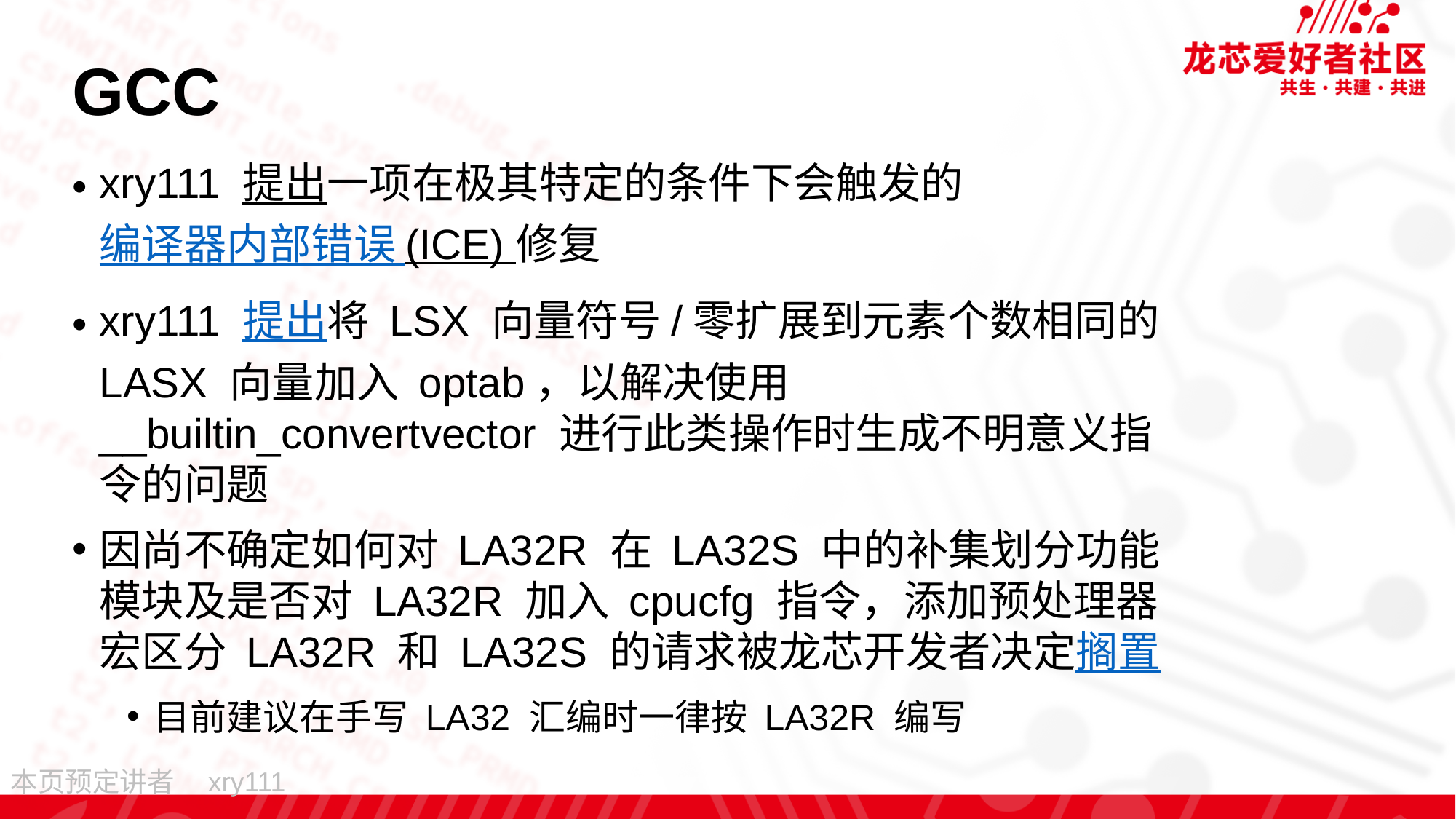

# GCC
xry111 提出一项在极其特定的条件下会触发的编译器内部错误 (ICE) 修复
xry111 提出将 LSX 向量符号/零扩展到元素个数相同的 LASX 向量加入 optab，以解决使用 __builtin_convertvector 进行此类操作时生成不明意义指令的问题
因尚不确定如何对 LA32R 在 LA32S 中的补集划分功能模块及是否对 LA32R 加入 cpucfg 指令，添加预处理器宏区分 LA32R 和 LA32S 的请求被龙芯开发者决定搁置
目前建议在手写 LA32 汇编时一律按 LA32R 编写
xry111